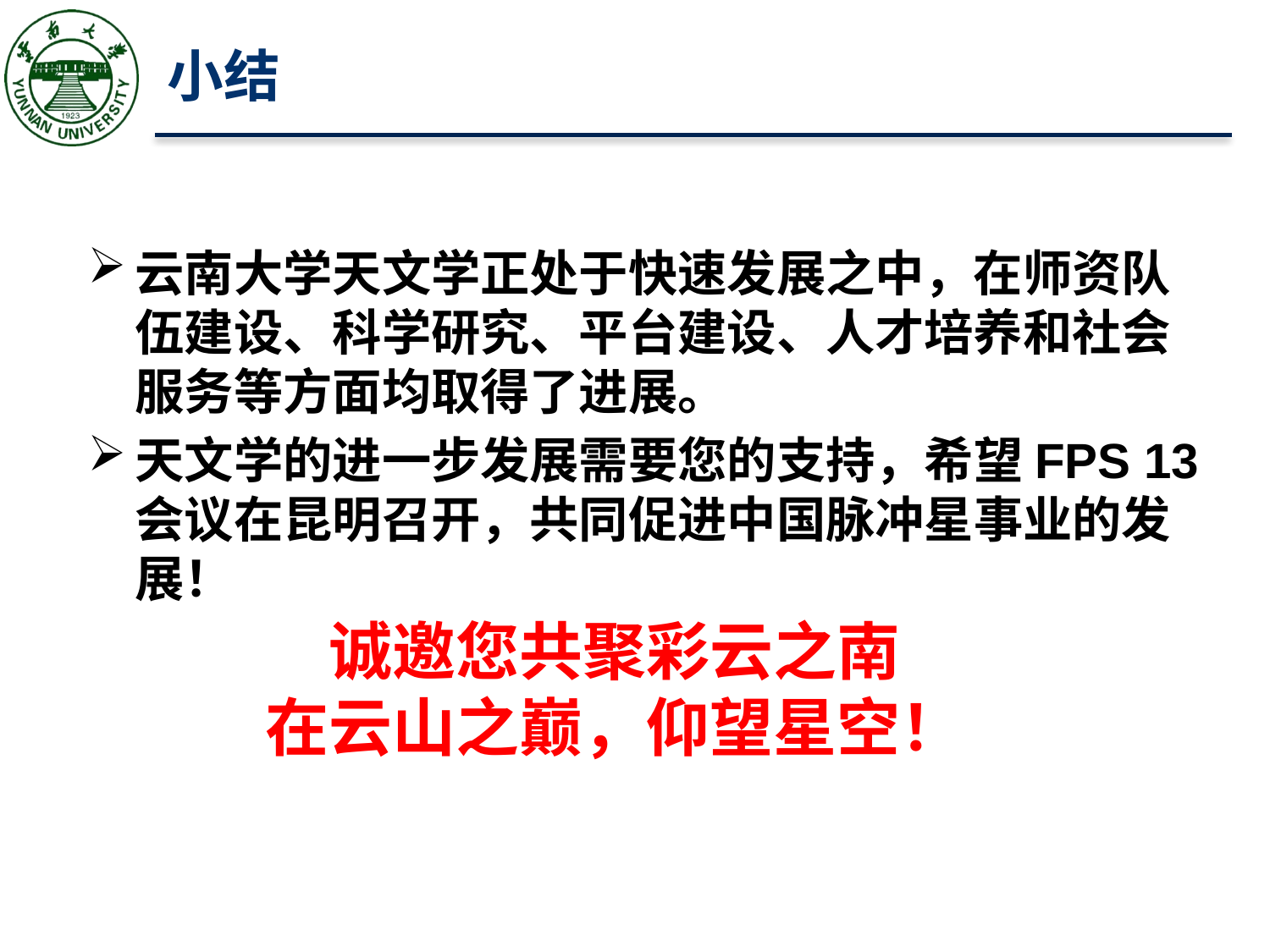

# 小结
云南大学天文学正处于快速发展之中，在师资队伍建设、科学研究、平台建设、人才培养和社会服务等方面均取得了进展。
天文学的进一步发展需要您的支持，希望FPS 13会议在昆明召开，共同促进中国脉冲星事业的发展！
诚邀您共聚彩云之南
在云山之巅，仰望星空！